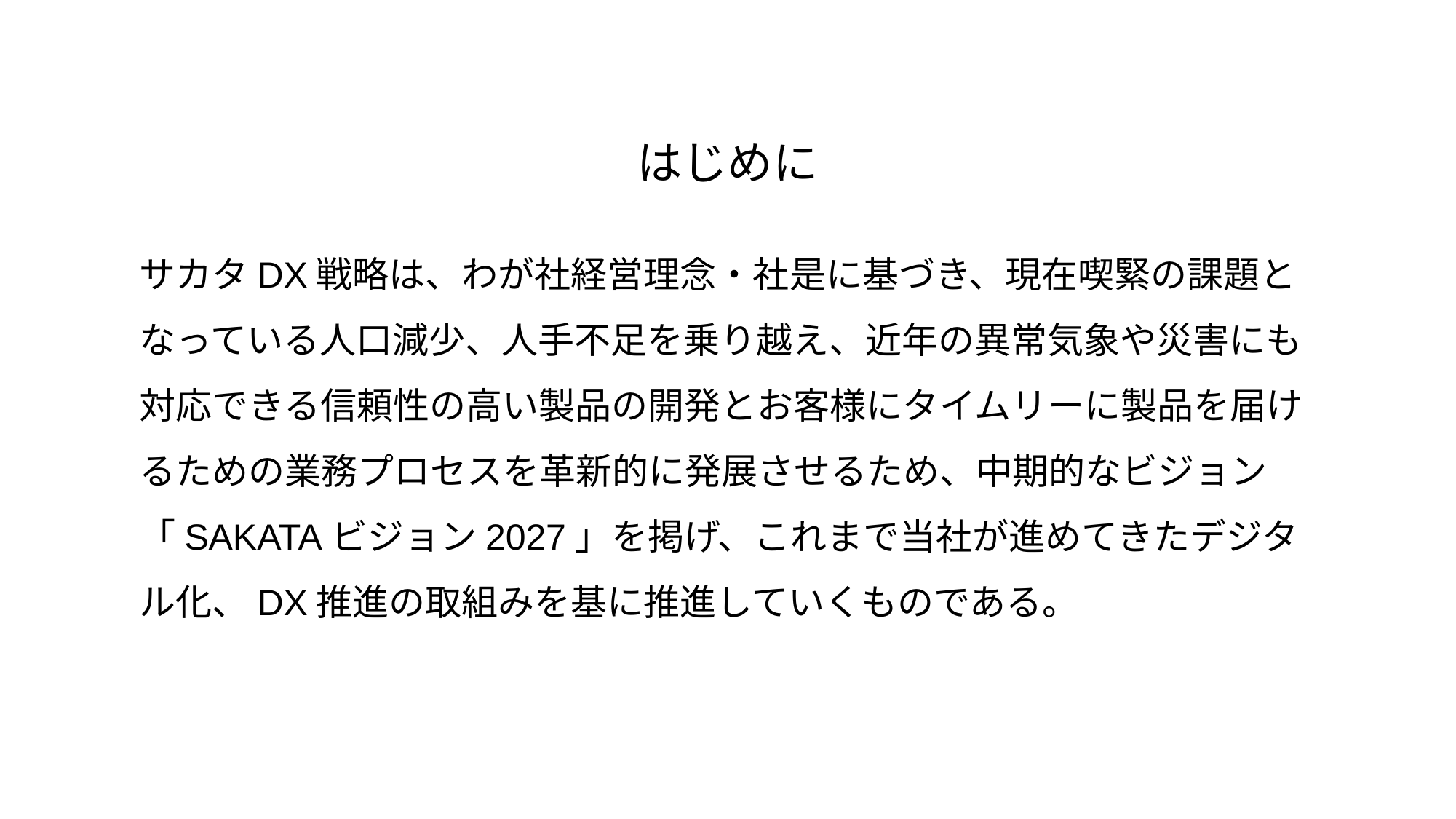

はじめに
サカタDX戦略は、わが社経営理念・社是に基づき、現在喫緊の課題となっている人口減少、人手不足を乗り越え、近年の異常気象や災害にも対応できる信頼性の高い製品の開発とお客様にタイムリーに製品を届けるための業務プロセスを革新的に発展させるため、中期的なビジョン「SAKATAビジョン2027」を掲げ、これまで当社が進めてきたデジタル化、DX推進の取組みを基に推進していくものである。